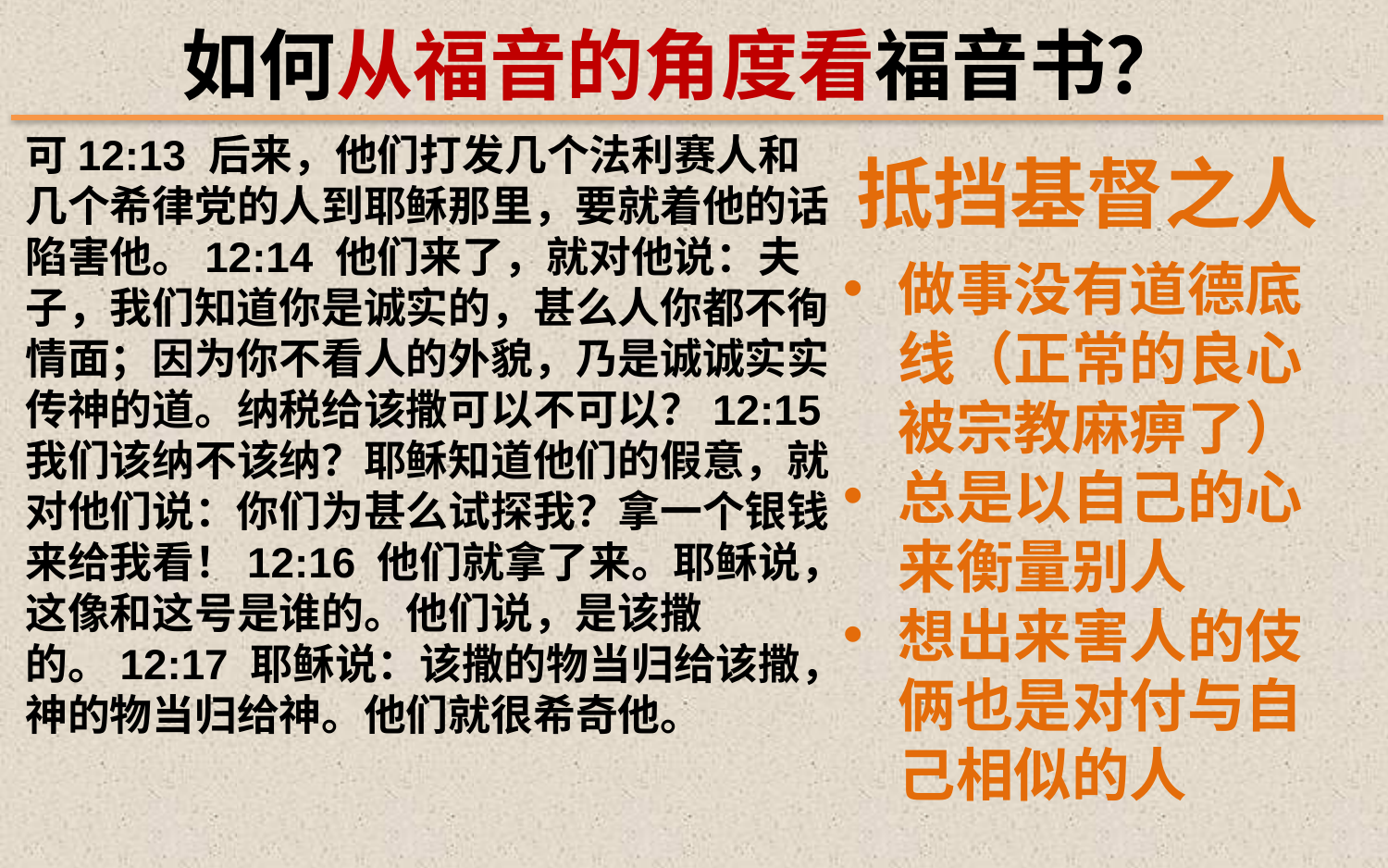

如何从福音的角度看福音书？
可12:13 后来，他们打发几个法利赛人和几个希律党的人到耶稣那里，要就着他的话陷害他。12:14 他们来了，就对他说：夫子，我们知道你是诚实的，甚么人你都不徇情面；因为你不看人的外貌，乃是诚诚实实传神的道。纳税给该撒可以不可以？12:15 我们该纳不该纳？耶稣知道他们的假意，就对他们说：你们为甚么试探我？拿一个银钱来给我看！12:16 他们就拿了来。耶稣说，这像和这号是谁的。他们说，是该撒的。12:17 耶稣说：该撒的物当归给该撒，神的物当归给神。他们就很希奇他。
抵挡基督之人
做事没有道德底线（正常的良心被宗教麻痹了）
总是以自己的心来衡量别人
想出来害人的伎俩也是对付与自己相似的人